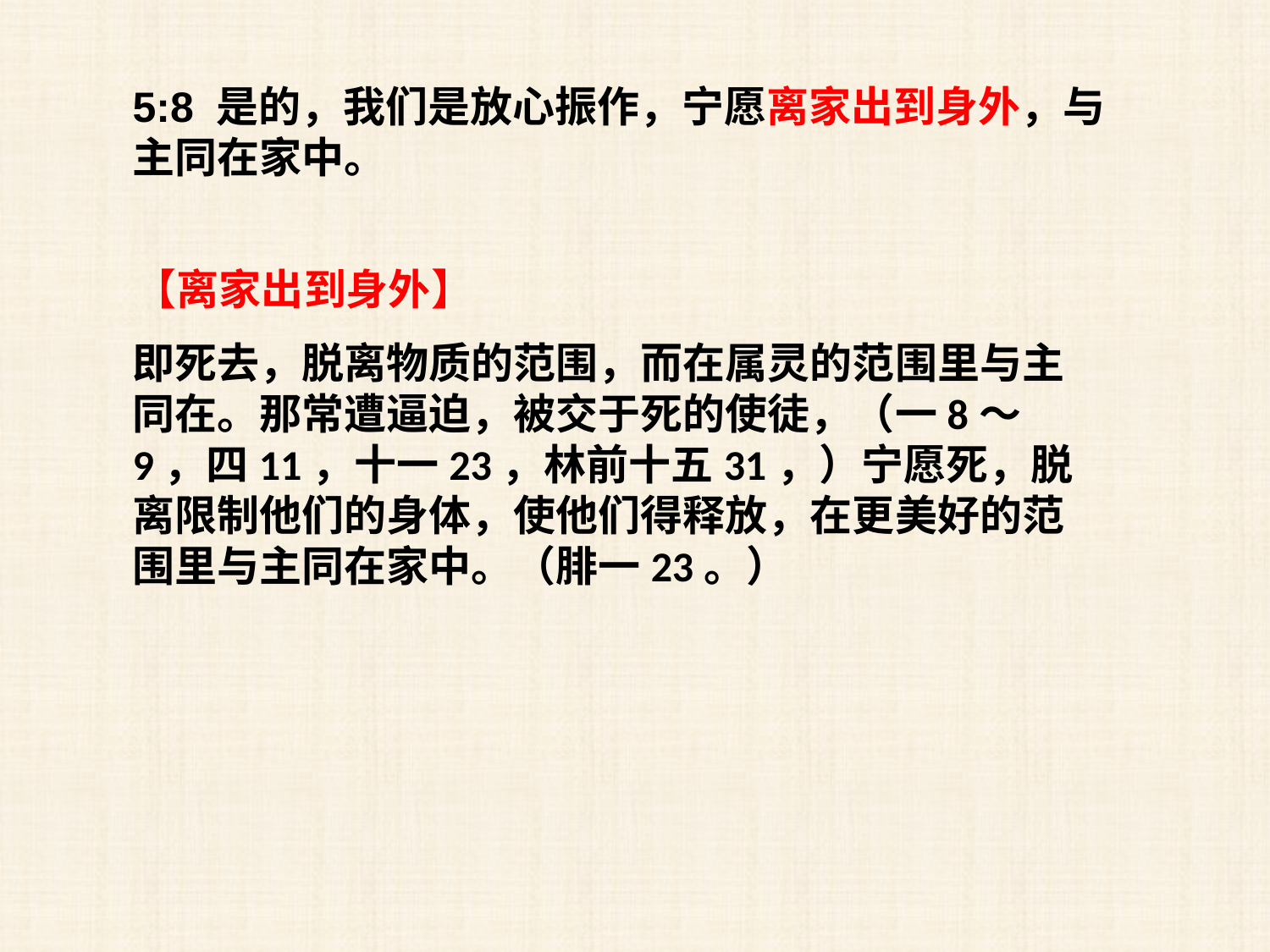

5:8 是的，我们是放心振作，宁愿离家出到身外，与主同在家中。
【离家出到身外】
即死去，脱离物质的范围，而在属灵的范围里与主同在。那常遭逼迫，被交于死的使徒，（一8～9，四11，十一23，林前十五31，）宁愿死，脱离限制他们的身体，使他们得释放，在更美好的范围里与主同在家中。（腓一23。）